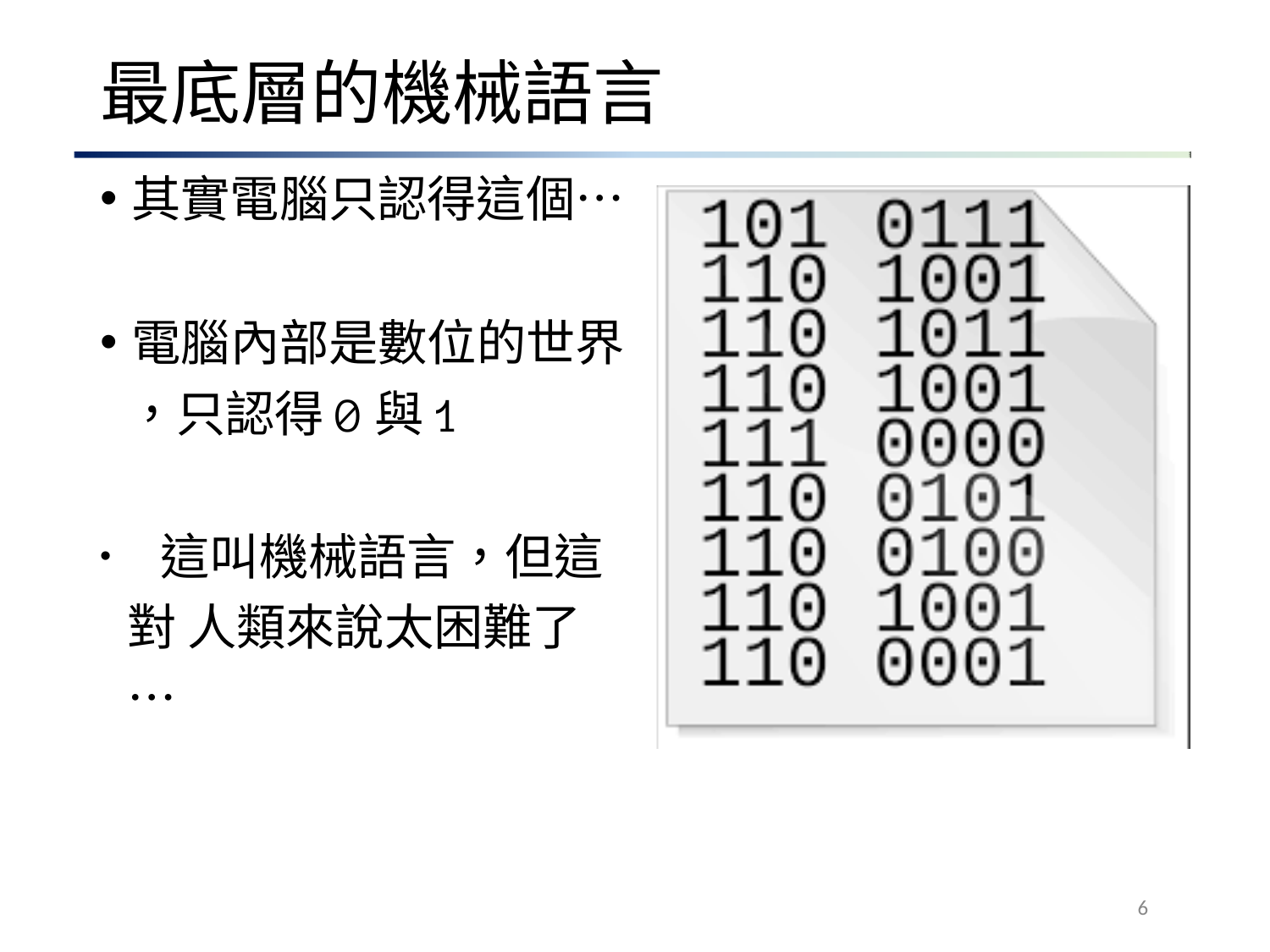

# 最底層的機械語言
其實電腦只認得這個…

電腦內部是數位的世界
，只認得0與1

	這叫機械語言，但這對 人類來說太困難了…

6